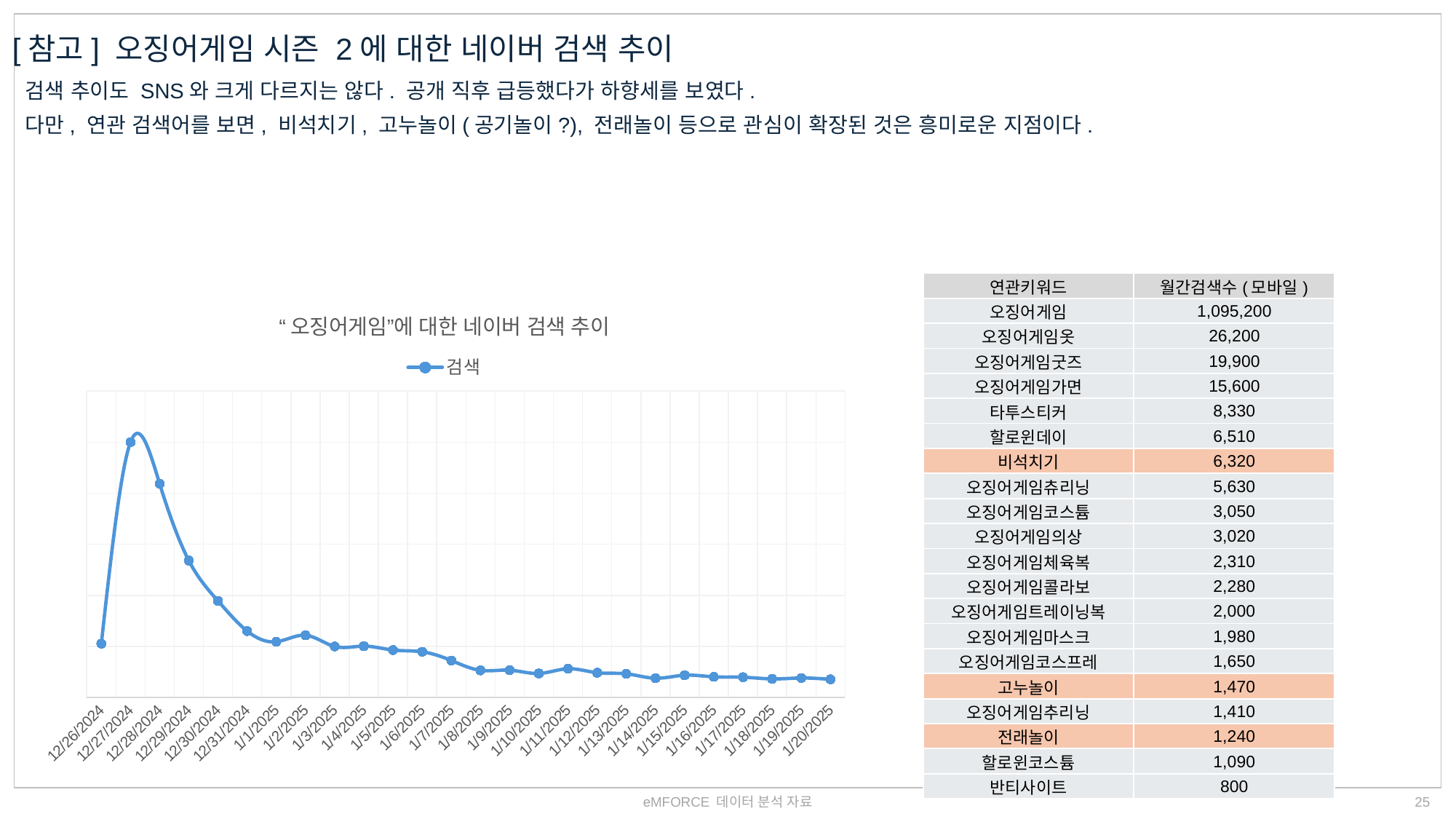

[참고] 오징어게임 시즌 2에 대한 네이버 검색 추이
검색 추이도 SNS와 크게 다르지는 않다. 공개 직후 급등했다가 하향세를 보였다.
다만, 연관 검색어를 보면, 비석치기, 고누놀이(공기놀이?), 전래놀이 등으로 관심이 확장된 것은 흥미로운 지점이다.
| 연관키워드 | 월간검색수(모바일) |
| --- | --- |
| 오징어게임 | 1,095,200 |
| 오징어게임옷 | 26,200 |
| 오징어게임굿즈 | 19,900 |
| 오징어게임가면 | 15,600 |
| 타투스티커 | 8,330 |
| 할로윈데이 | 6,510 |
| 비석치기 | 6,320 |
| 오징어게임츄리닝 | 5,630 |
| 오징어게임코스튬 | 3,050 |
| 오징어게임의상 | 3,020 |
| 오징어게임체육복 | 2,310 |
| 오징어게임콜라보 | 2,280 |
| 오징어게임트레이닝복 | 2,000 |
| 오징어게임마스크 | 1,980 |
| 오징어게임코스프레 | 1,650 |
| 고누놀이 | 1,470 |
| 오징어게임추리닝 | 1,410 |
| 전래놀이 | 1,240 |
| 할로윈코스튬 | 1,090 |
| 반티사이트 | 800 |

### Chart: “오징어게임”에 대한 네이버 검색 추이

| Category | 검색 |
|---|---|
| 45652 | 21.06956 |
| 45653 | 100.0 |
| 45654 | 83.71106 |
| 45655 | 53.59737 |
| 45656 | 37.80176 |
| 45657 | 25.99596 |
| 45658 | 21.82469 |
| 45659 | 24.3568 |
| 45660 | 19.96489 |
| 45661 | 20.09232 |
| 45662 | 18.56372 |
| 45663 | 17.87802 |
| 45664 | 14.46186 |
| 45665 | 10.61188 |
| 45666 | 10.67881 |
| 45667 | 9.40011 |
| 45668 | 11.23264 |
| 45669 | 9.6862 |
| 45670 | 9.26079 |
| 45671 | 7.53437 |
| 45672 | 8.70349 |
| 45673 | 8.07084 |
| 45674 | 7.91862 |
| 45675 | 7.26415 |
| 45676 | 7.60676 |
| 45677 | 7.08913 |
eMFORCE 데이터 분석 자료
25